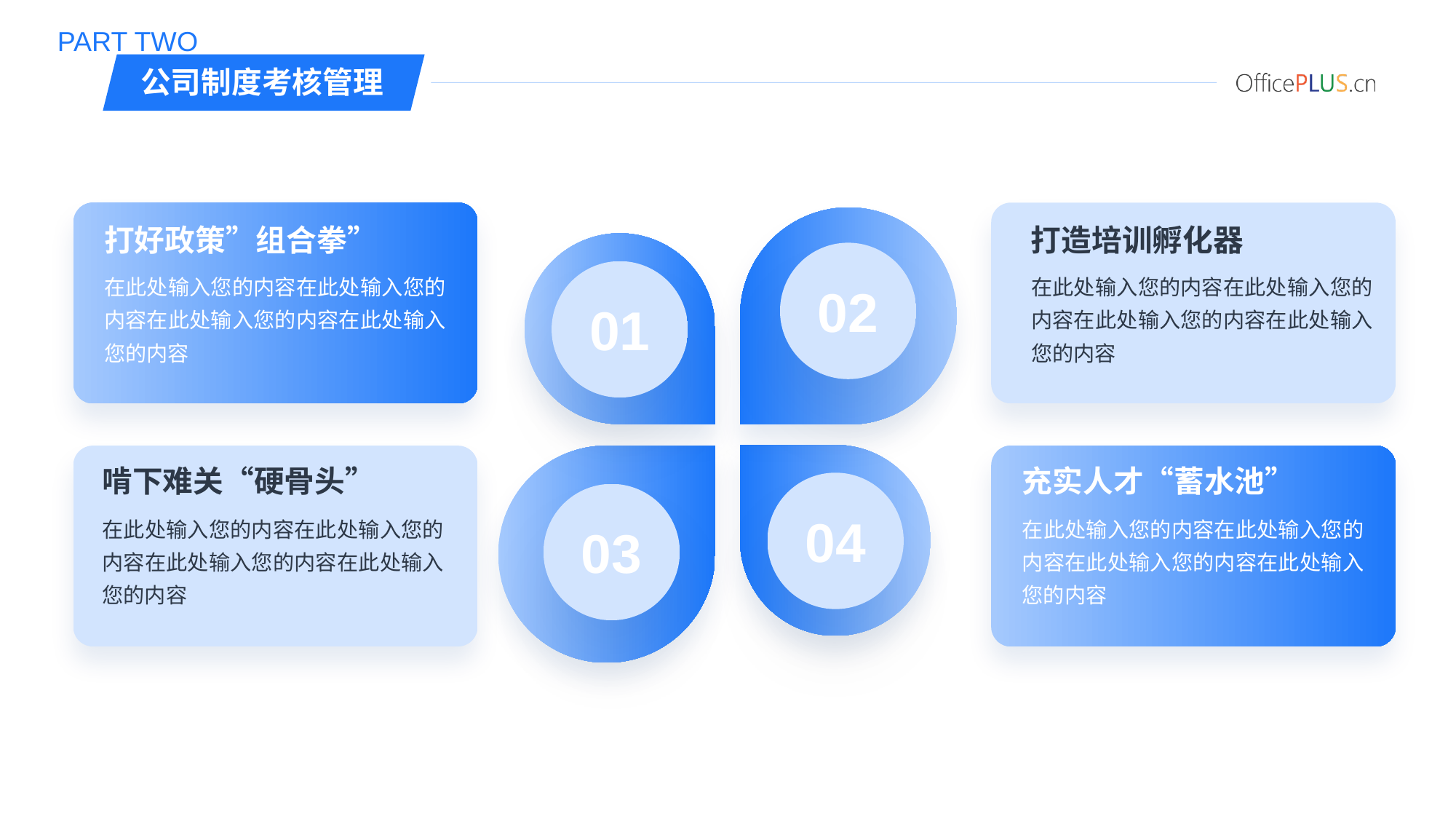

PART TWO
公司制度考核管理

打好政策”组合拳”
打造培训孵化器

在此处输入您的内容在此处输入您的内容在此处输入您的内容在此处输入您的内容
在此处输入您的内容在此处输入您的内容在此处输入您的内容在此处输入您的内容

02
01

啃下难关“硬骨头”
充实人才“蓄水池”

04
在此处输入您的内容在此处输入您的内容在此处输入您的内容在此处输入您的内容
在此处输入您的内容在此处输入您的内容在此处输入您的内容在此处输入您的内容
03